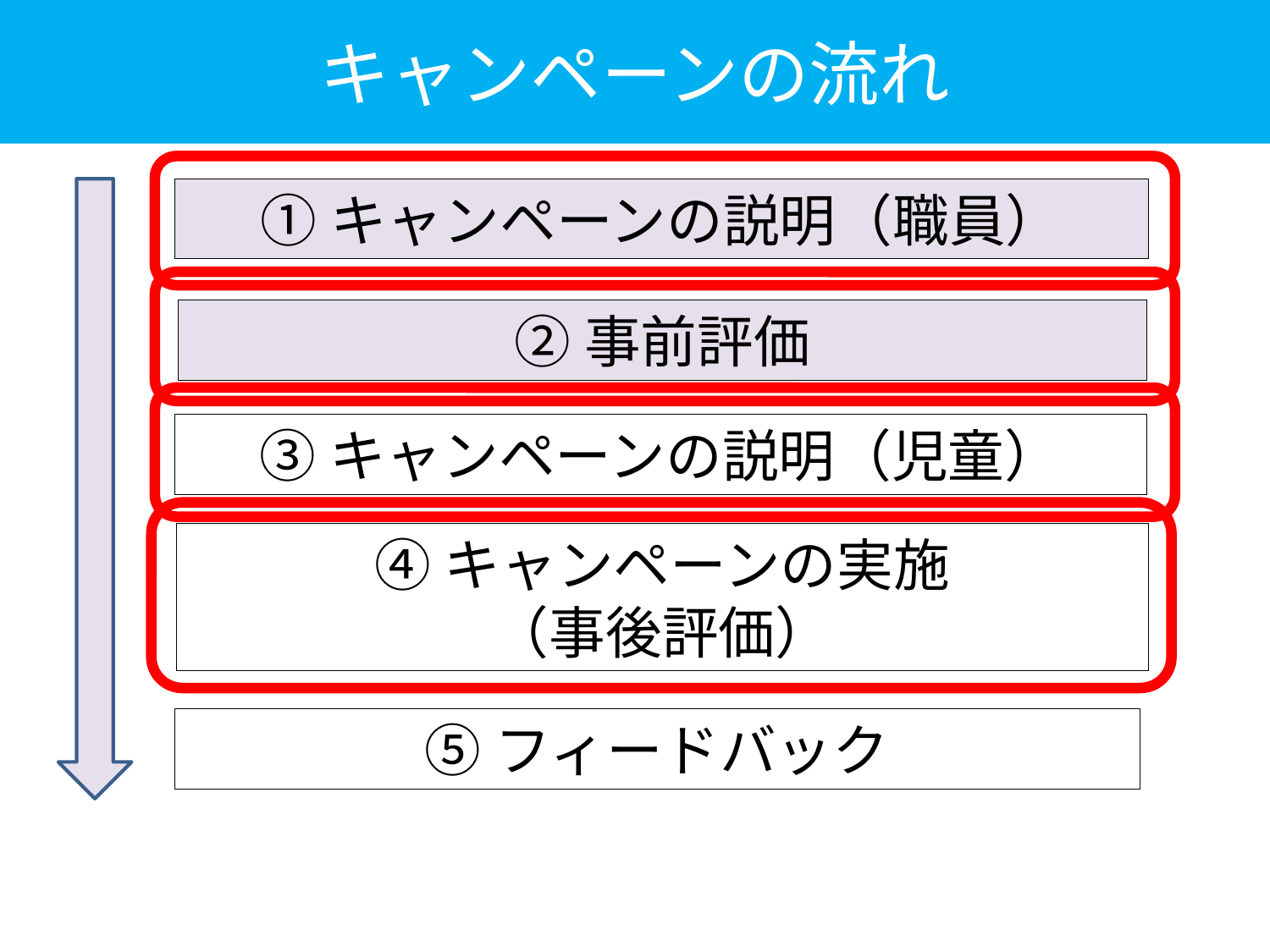

キャンペーンの流れ

①キャンペーンの説明（職員）

②事前評価

③キャンペーンの説明（児童）

④キャンペーンの実施
（事後評価）
⑤フィードバック